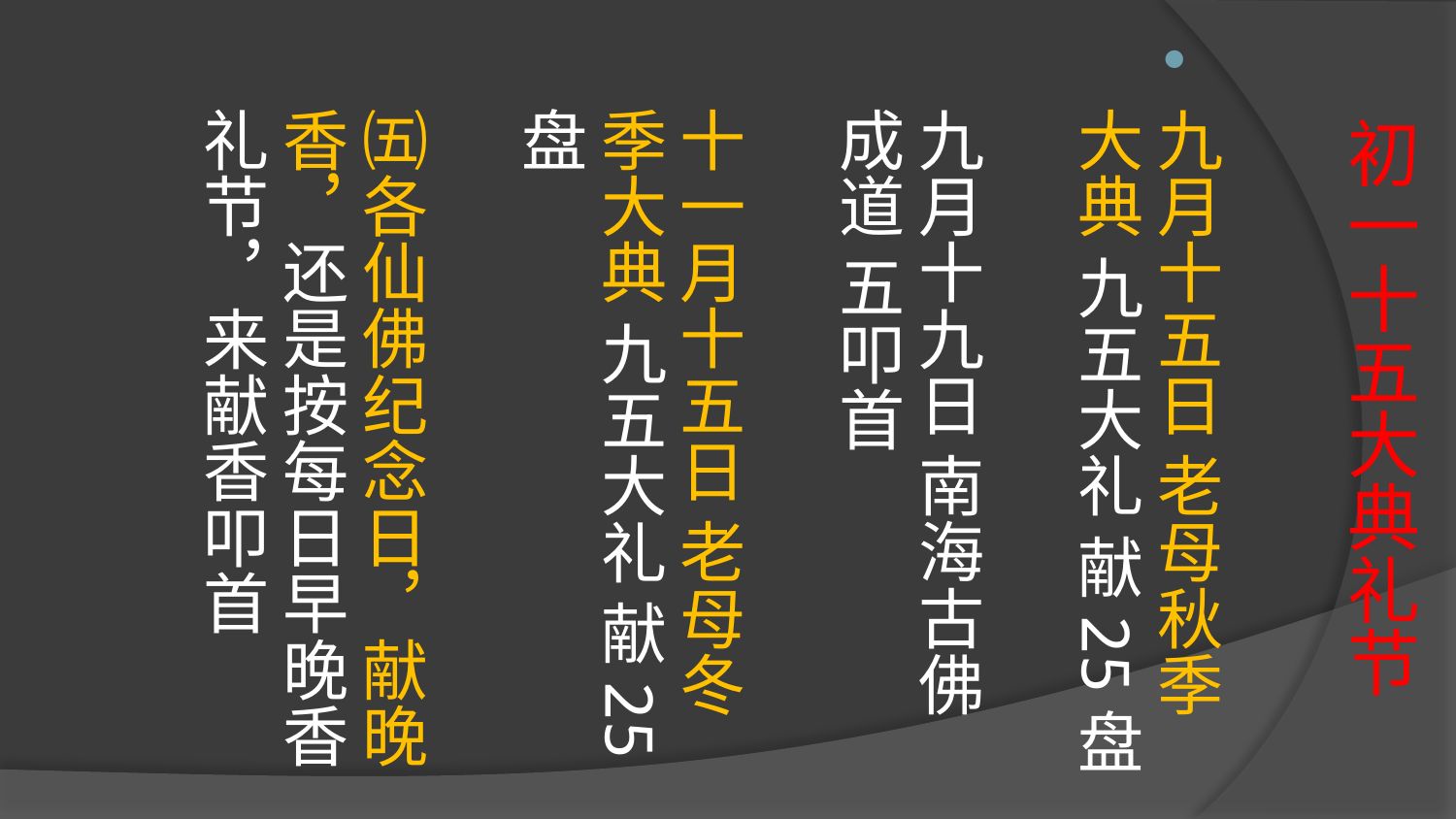

# 初一十五大典礼节
九月十五日 老母秋季大典 九五大礼 献25盘
九月十九日 南海古佛成道 五叩首
十一月十五日 老母冬季大典 九五大礼 献25盘
㈤各仙佛纪念日，献晚香，还是按每日早晚香礼节，来献香叩首